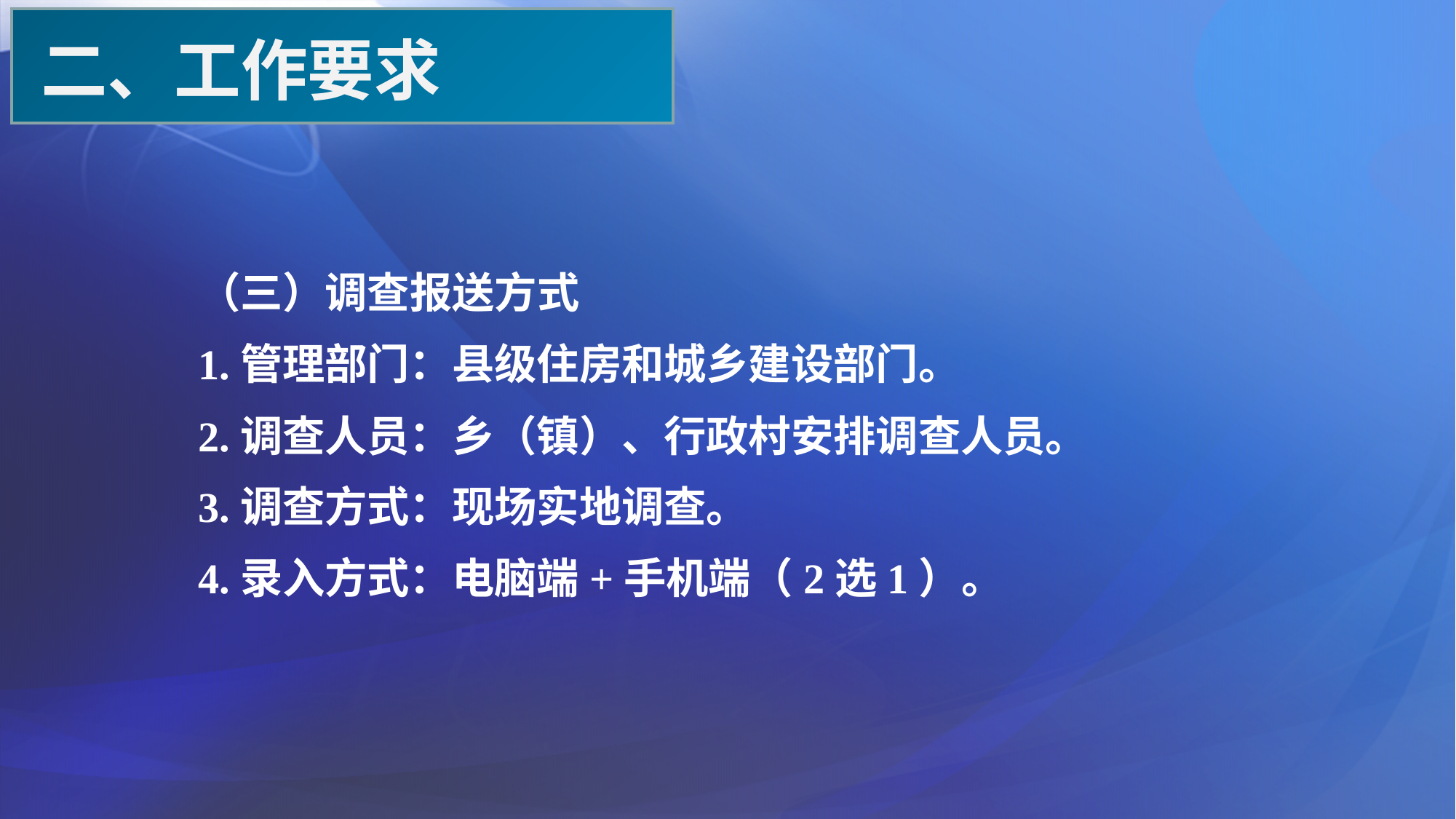

二、工作要求
（三）调查报送方式
1.管理部门：县级住房和城乡建设部门。
2.调查人员：乡（镇）、行政村安排调查人员。
3.调查方式：现场实地调查。
4.录入方式：电脑端+手机端（2选1）。